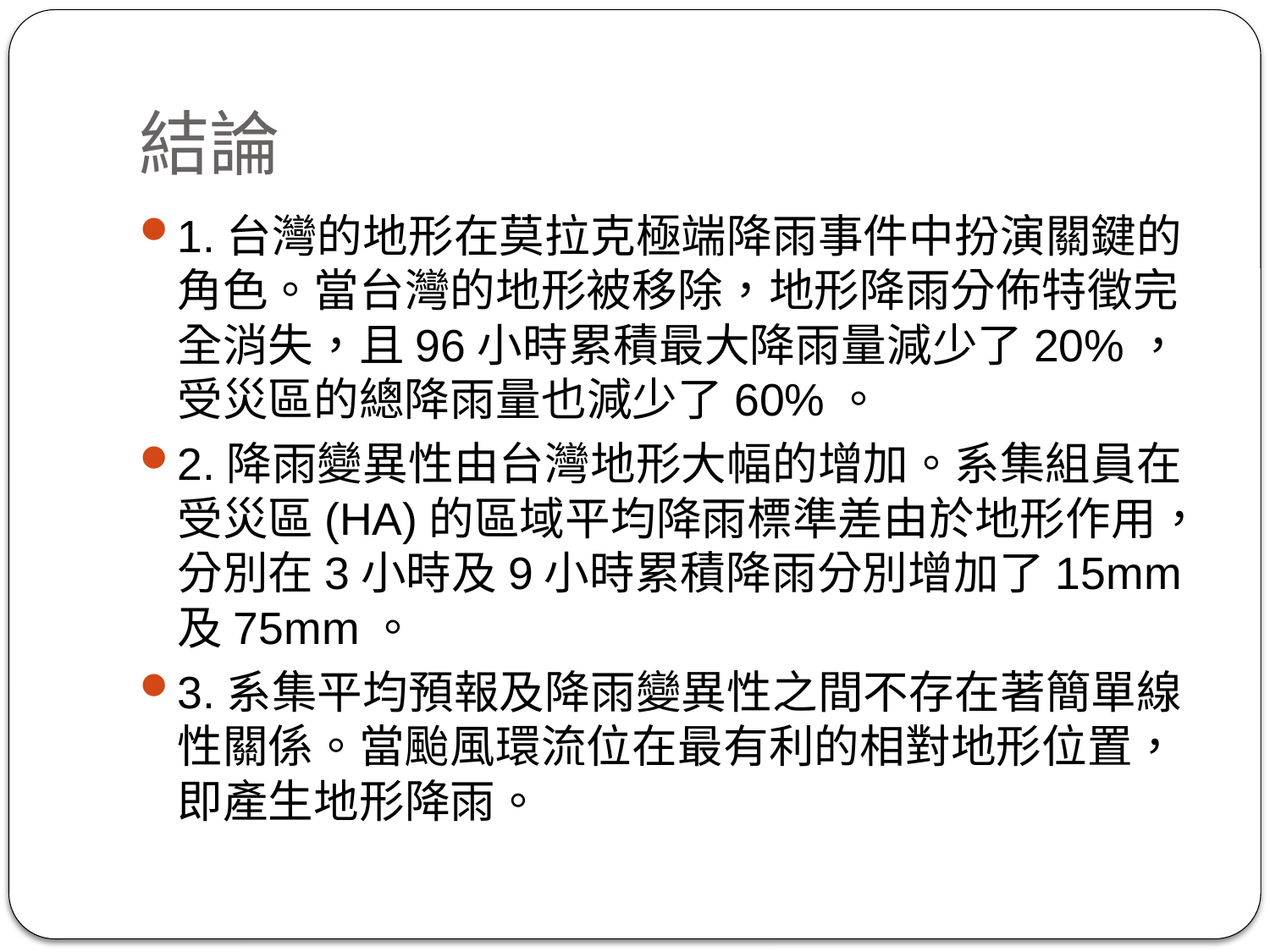

# 結論
1.台灣的地形在莫拉克極端降雨事件中扮演關鍵的角色。當台灣的地形被移除，地形降雨分佈特徵完全消失，且96小時累積最大降雨量減少了20%，受災區的總降雨量也減少了60%。
2.降雨變異性由台灣地形大幅的增加。系集組員在受災區(HA)的區域平均降雨標準差由於地形作用，分別在3小時及9小時累積降雨分別增加了15mm及75mm。
3.系集平均預報及降雨變異性之間不存在著簡單線性關係。當颱風環流位在最有利的相對地形位置，即產生地形降雨。